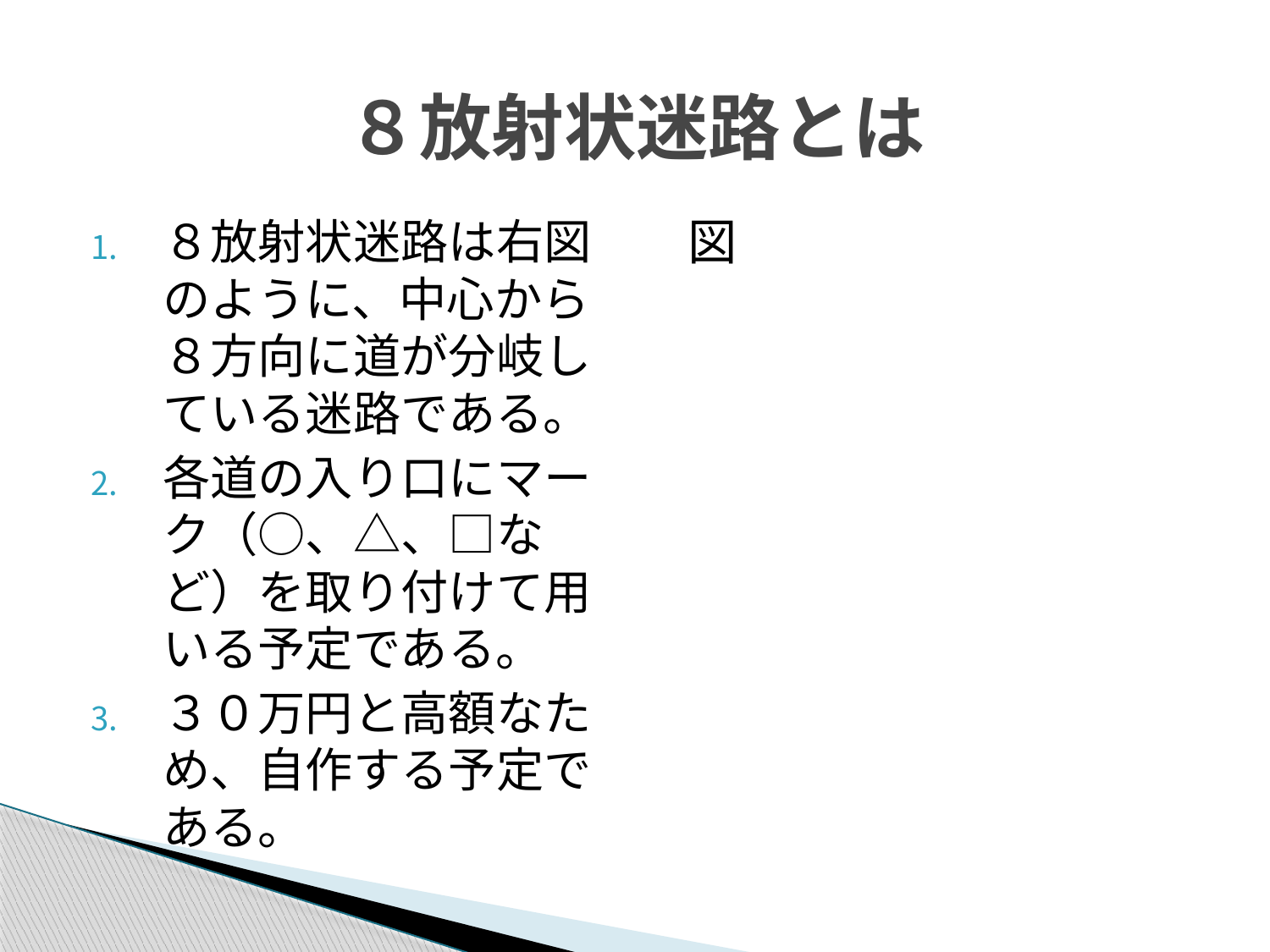

# ８放射状迷路とは
図
８放射状迷路は右図のように、中心から８方向に道が分岐している迷路である。
各道の入り口にマーク（○、△、□など）を取り付けて用いる予定である。
３０万円と高額なため、自作する予定である。